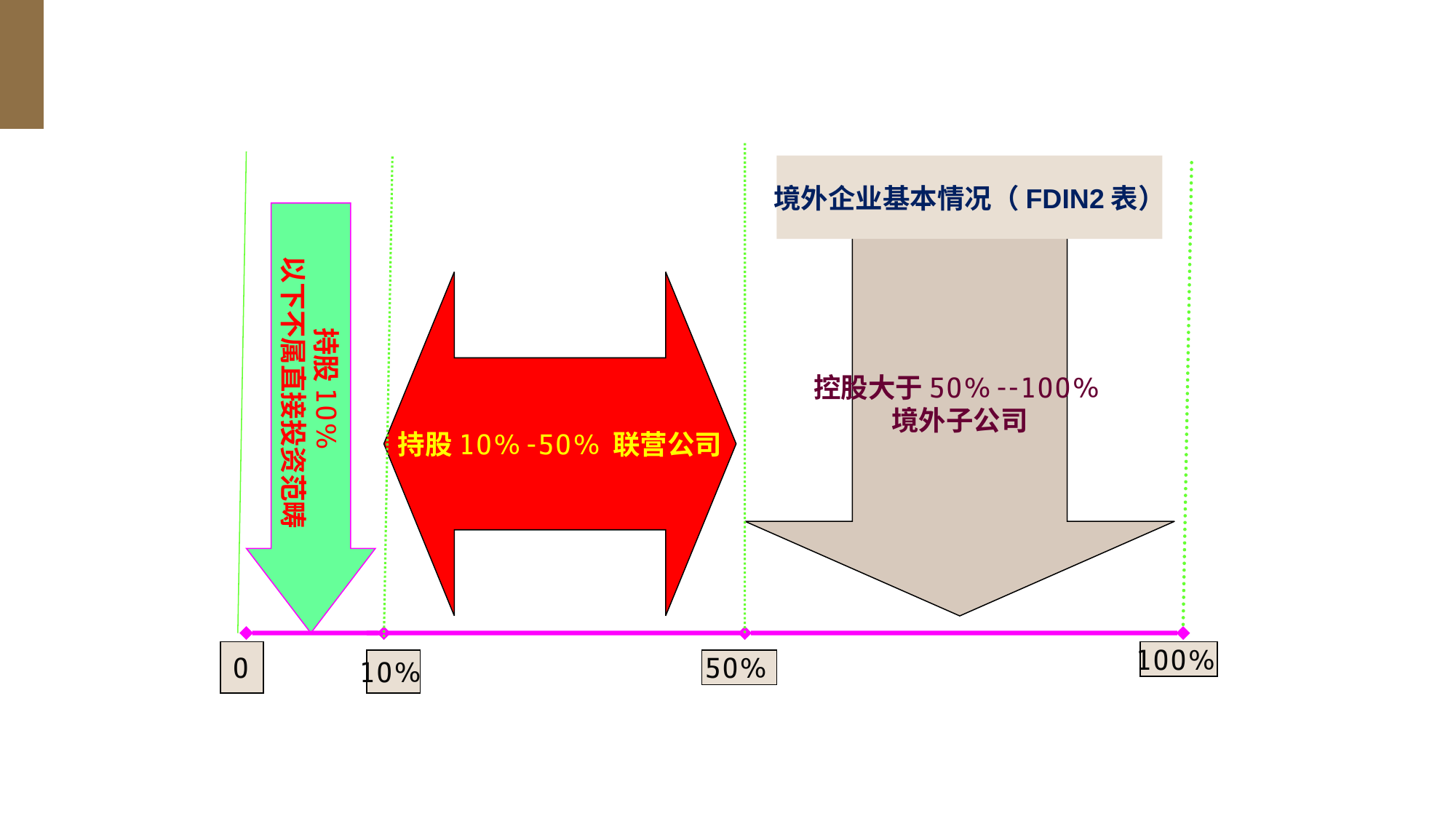

#

境外企业基本情况（FDIN2表）

持股10%
以下不属直接投资范畴
控股大于50%--100%
境外子公司
持股10%-50%联营公司

0
100%
10%
50%